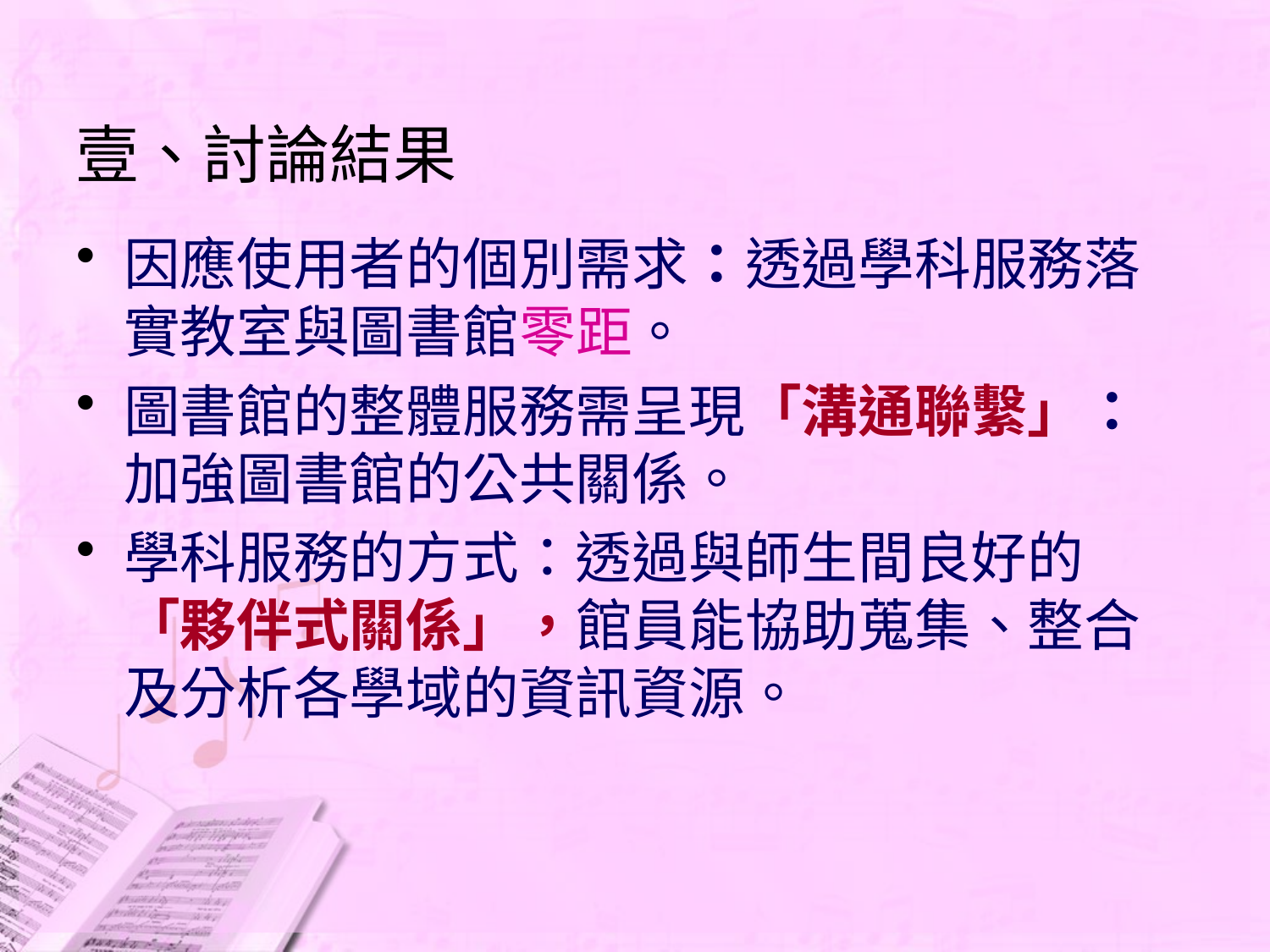

# 壹、討論結果
因應使用者的個別需求：透過學科服務落實教室與圖書館零距。
圖書館的整體服務需呈現「溝通聯繫」：加強圖書館的公共關係。
學科服務的方式：透過與師生間良好的「夥伴式關係」，館員能協助蒐集、整合及分析各學域的資訊資源。